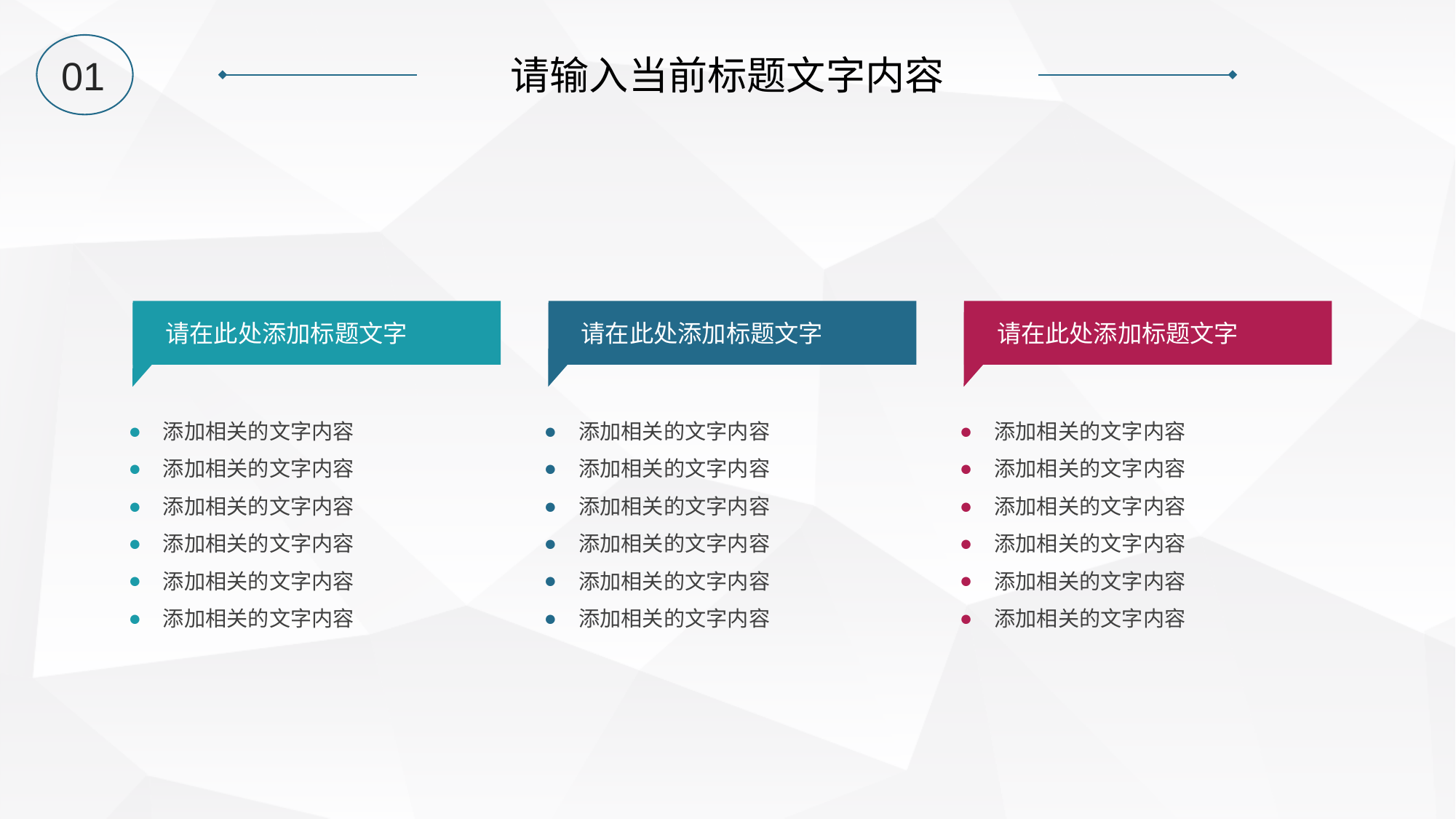

01
请输入当前标题文字内容
请在此处添加标题文字

添加相关的文字内容
添加相关的文字内容
添加相关的文字内容
添加相关的文字内容
添加相关的文字内容
添加相关的文字内容
请在此处添加标题文字

添加相关的文字内容
添加相关的文字内容
添加相关的文字内容
添加相关的文字内容
添加相关的文字内容
添加相关的文字内容

请在此处添加标题文字

添加相关的文字内容
添加相关的文字内容
添加相关的文字内容
添加相关的文字内容
添加相关的文字内容
添加相关的文字内容